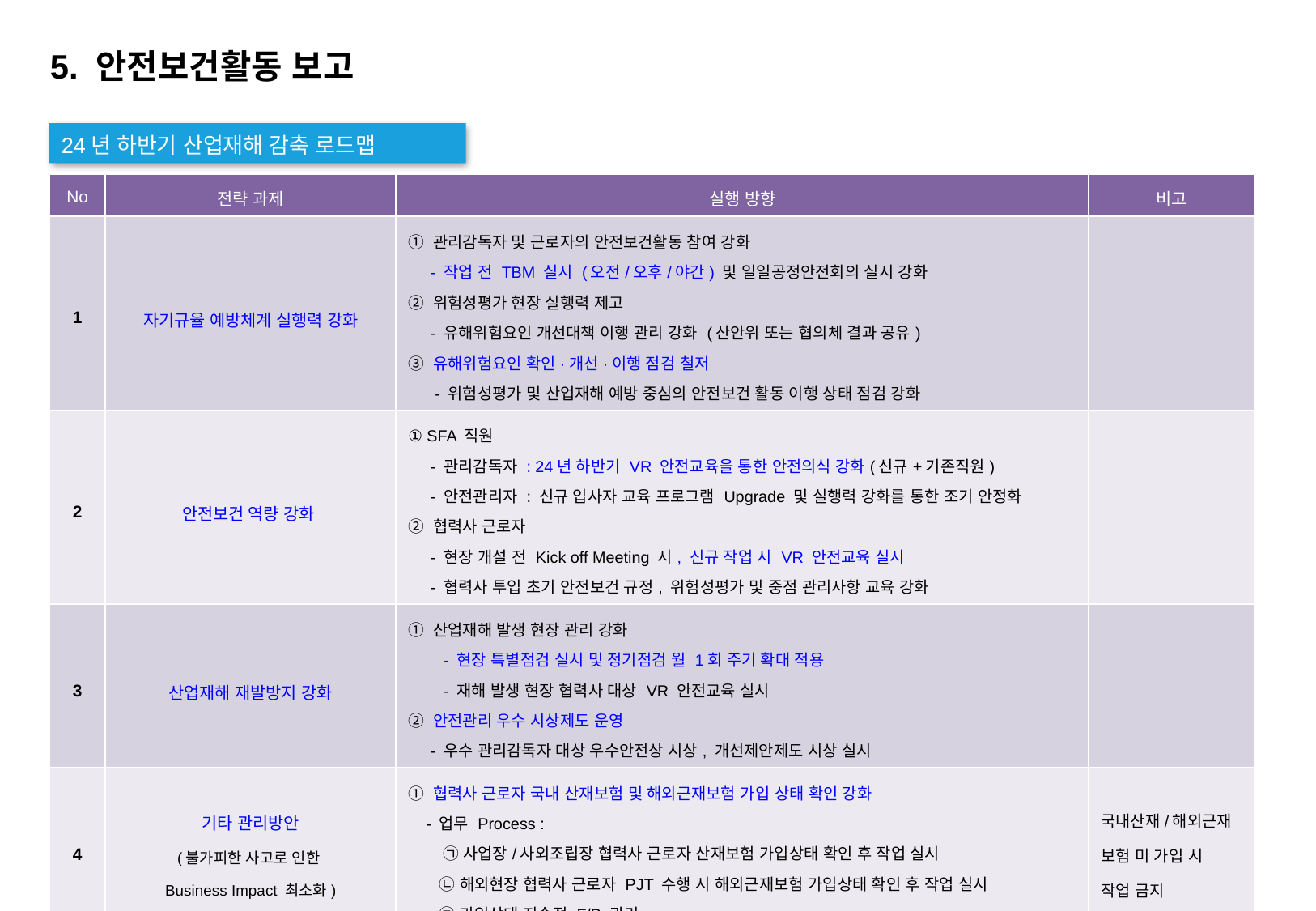

5. 안전보건활동 보고
24년 하반기 산업재해 감축 로드맵
| No | 전략 과제 | 실행 방향 | 비고 |
| --- | --- | --- | --- |
| 1 | 자기규율 예방체계 실행력 강화 | ① 관리감독자 및 근로자의 안전보건활동 참여 강화 - 작업 전 TBM 실시 (오전/오후/야간) 및 일일공정안전회의 실시 강화 ② 위험성평가 현장 실행력 제고 - 유해위험요인 개선대책 이행 관리 강화 (산안위 또는 협의체 결과 공유) ③ 유해위험요인 확인 ∙ 개선 ∙ 이행 점검 철저 - 위험성평가 및 산업재해 예방 중심의 안전보건 활동 이행 상태 점검 강화 |  |
| 2 | 안전보건 역량 강화 | ① SFA 직원 - 관리감독자 : 24년 하반기 VR 안전교육을 통한 안전의식 강화(신규+기존직원) - 안전관리자 : 신규 입사자 교육 프로그램 Upgrade 및 실행력 강화를 통한 조기 안정화 ② 협력사 근로자 - 현장 개설 전 Kick off Meeting 시, 신규 작업 시 VR 안전교육 실시 - 협력사 투입 초기 안전보건 규정, 위험성평가 및 중점 관리사항 교육 강화 |  |
| 3 | 산업재해 재발방지 강화 | ① 산업재해 발생 현장 관리 강화 - 현장 특별점검 실시 및 정기점검 월 1회 주기 확대 적용 - 재해 발생 현장 협력사 대상 VR 안전교육 실시 ② 안전관리 우수 시상제도 운영 - 우수 관리감독자 대상 우수안전상 시상, 개선제안제도 시상 실시 |  |
| 4 | 기타 관리방안 (불가피한 사고로 인한 Business Impact 최소화) | ① 협력사 근로자 국내 산재보험 및 해외근재보험 가입 상태 확인 강화 - 업무 Process : ㉠ 사업장/사외조립장 협력사 근로자 산재보험 가입상태 확인 후 작업 실시 ㉡ 해외현장 협력사 근로자 PJT 수행 시 해외근재보험 가입상태 확인 후 작업 실시 ㉢ 가입상태 지속적 F/B 관리 | 국내산재/해외근재 보험 미 가입 시 작업 금지 |